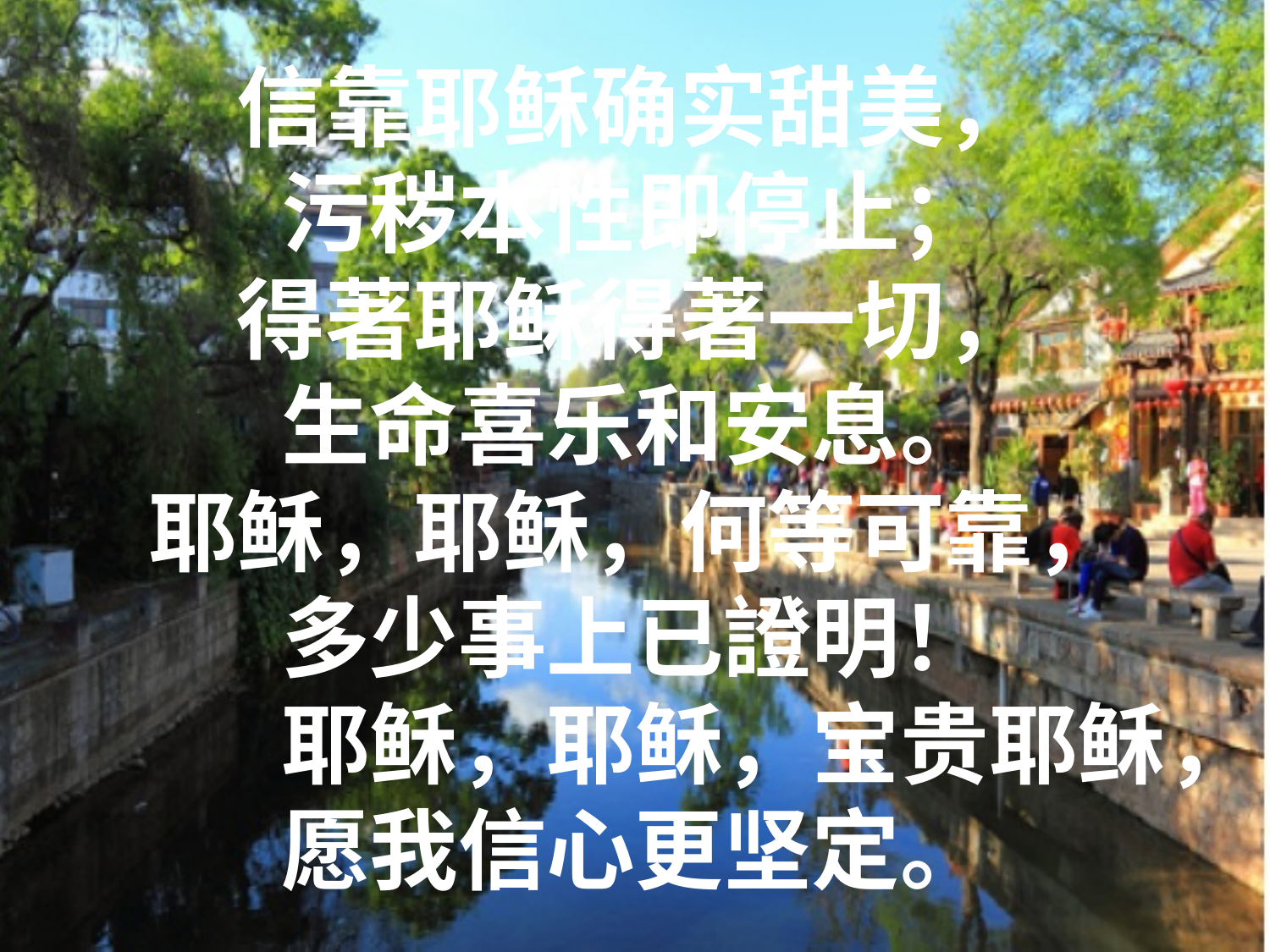

# 信靠耶稣确实甜美， 污秽本性即停止； 得著耶稣得著一切， 生命喜乐和安息。 耶稣，耶稣，何等可靠， 多少事上已證明！ 　　　耶稣，耶稣，宝贵耶稣， 愿我信心更坚定。